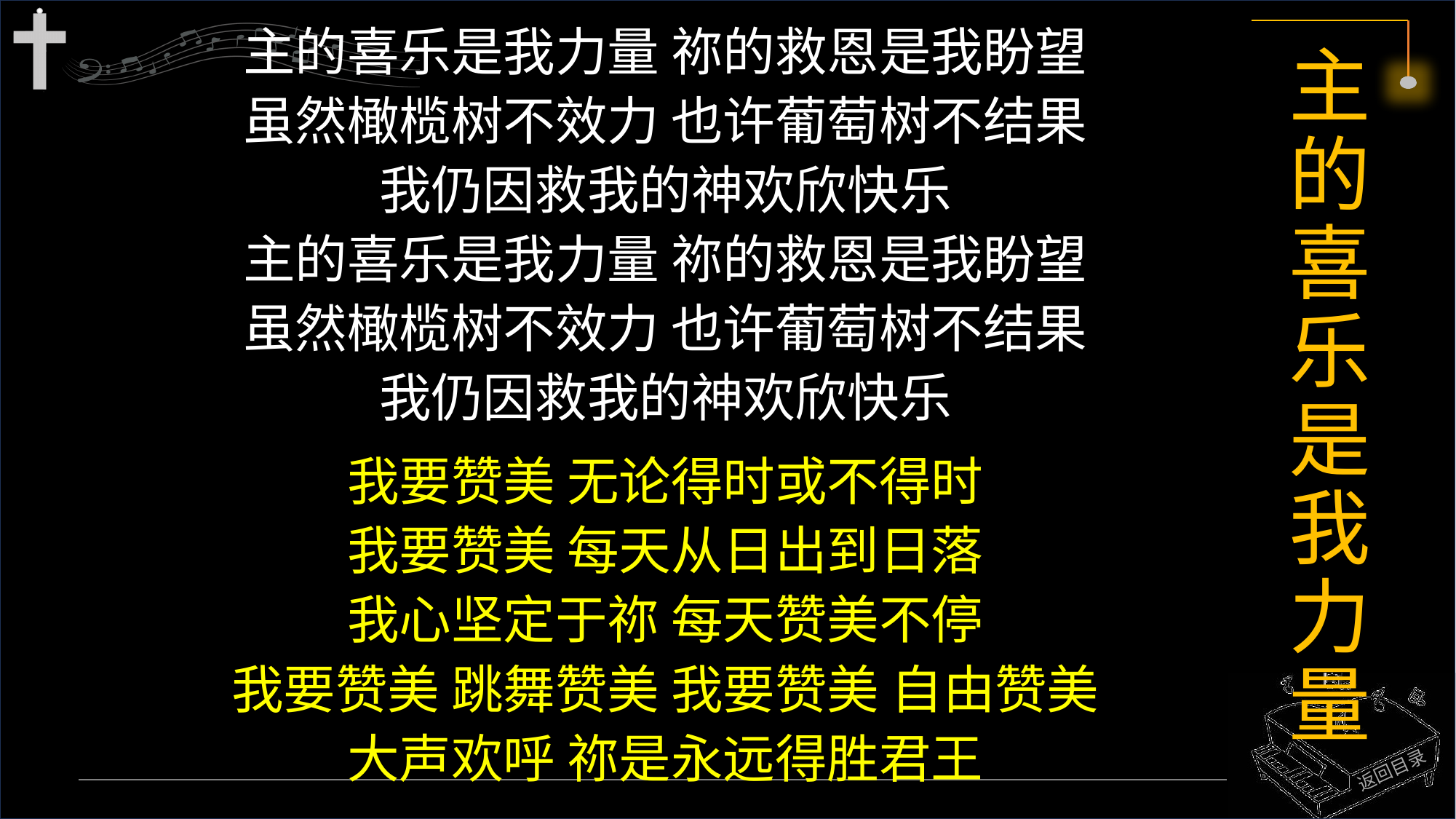

主的喜乐是我力量 祢的救恩是我盼望
虽然橄榄树不效力 也许葡萄树不结果
我仍因救我的神欢欣快乐
主的喜乐是我力量 祢的救恩是我盼望
虽然橄榄树不效力 也许葡萄树不结果
我仍因救我的神欢欣快乐

我要赞美 无论得时或不得时
我要赞美 每天从日出到日落
我心坚定于祢 每天赞美不停
我要赞美 跳舞赞美 我要赞美 自由赞美
大声欢呼 祢是永远得胜君王
# 主的喜乐是我力量